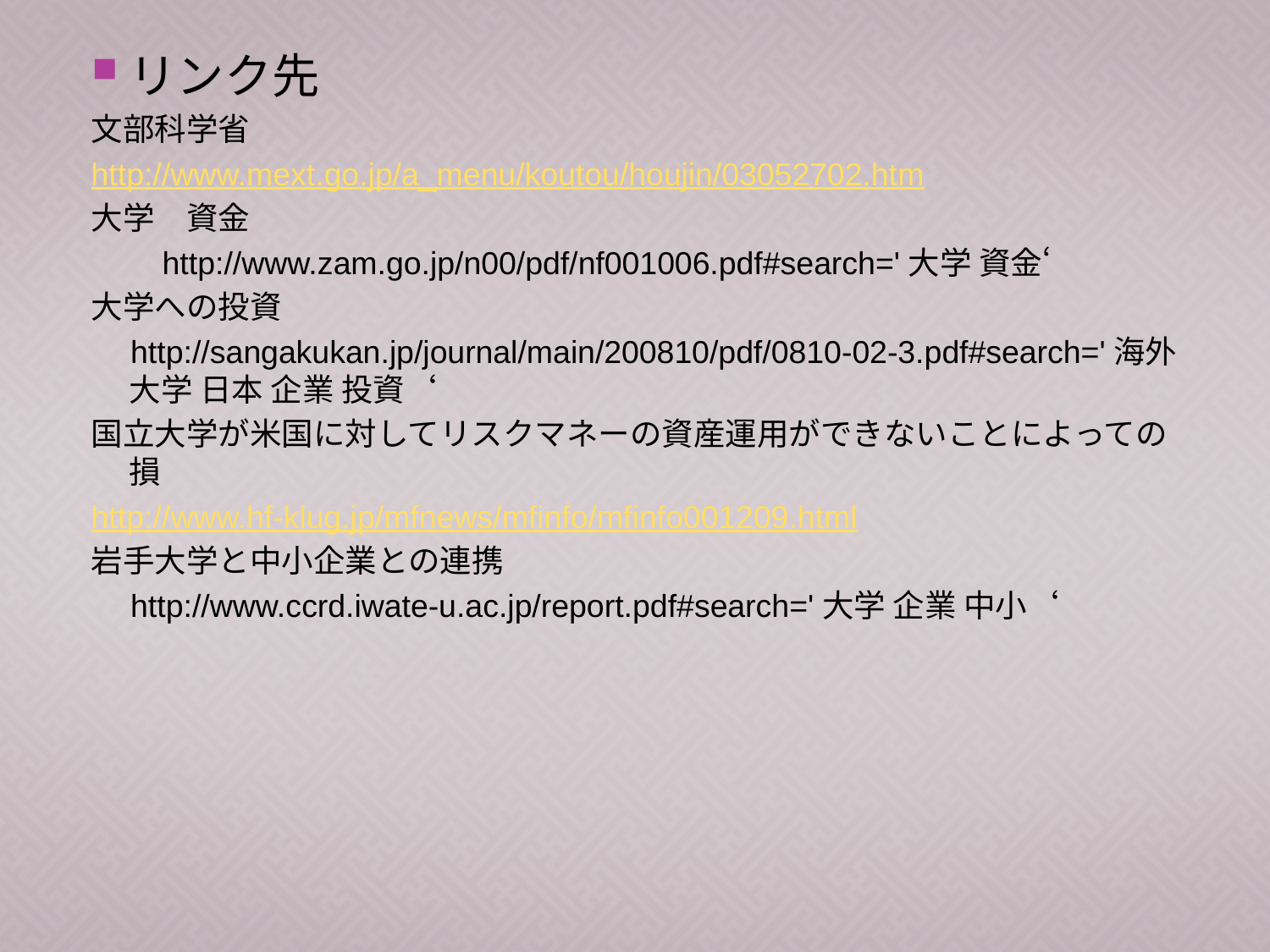

リンク先
文部科学省
http://www.mext.go.jp/a_menu/koutou/houjin/03052702.htm
大学　資金
　　http://www.zam.go.jp/n00/pdf/nf001006.pdf#search='大学 資金‘
大学への投資
　http://sangakukan.jp/journal/main/200810/pdf/0810-02-3.pdf#search='海外 大学 日本 企業 投資‘
国立大学が米国に対してリスクマネーの資産運用ができないことによっての損
http://www.hf-klug.jp/mfnews/mfinfo/mfinfo001209.html
岩手大学と中小企業との連携
　http://www.ccrd.iwate-u.ac.jp/report.pdf#search='大学 企業 中小‘